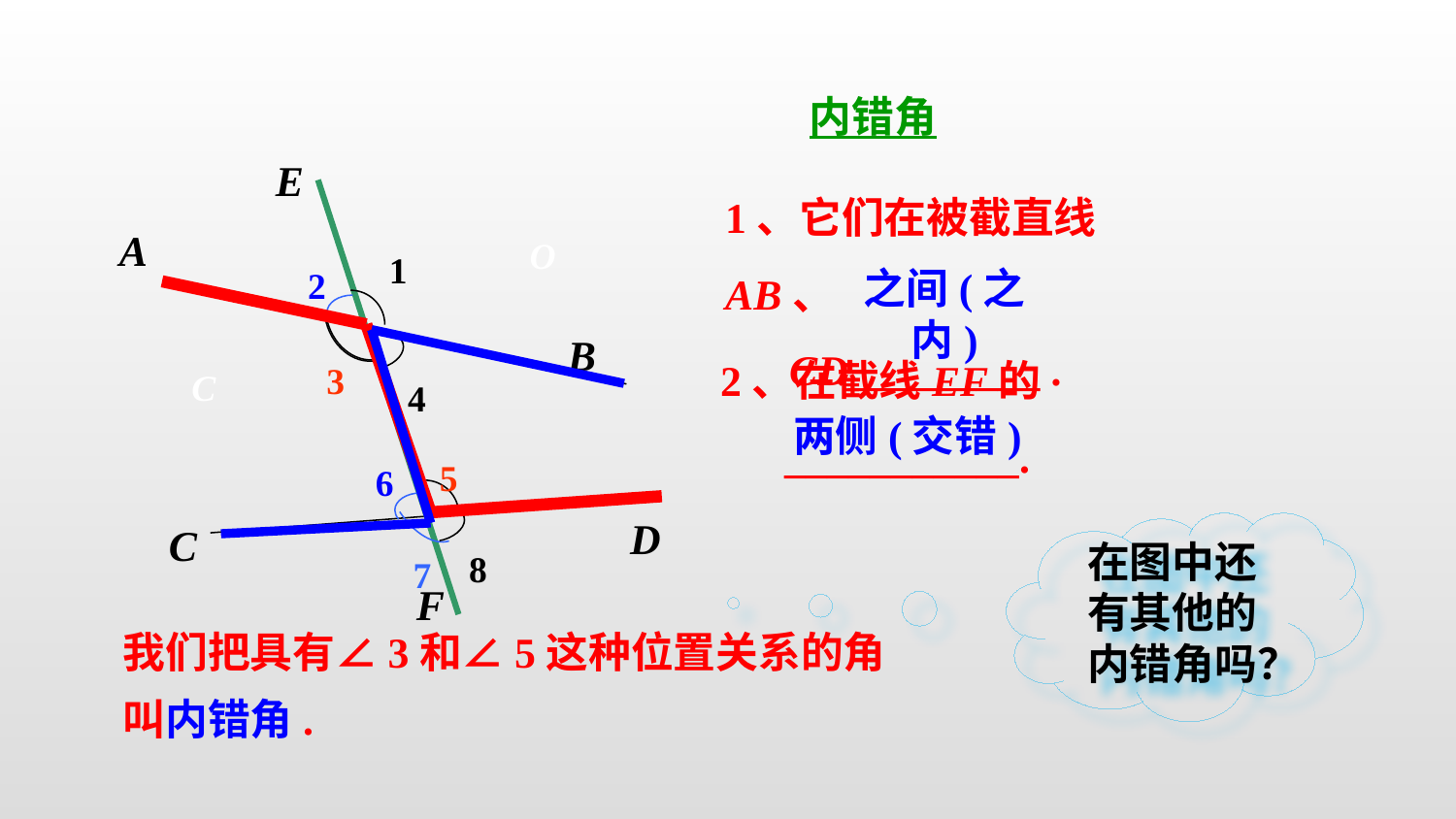

内错角
E

F
1、它们在被截直线AB、
      CD_________ .
A

B
O
1
2

之间(之内)

3
5

2、在截线EF的
      ___________.

4
6

C
两侧(交错)

7

D
C
在图中还有其他的内错角吗？

8
我们把具有∠3和∠5这种位置关系的角叫内错角.